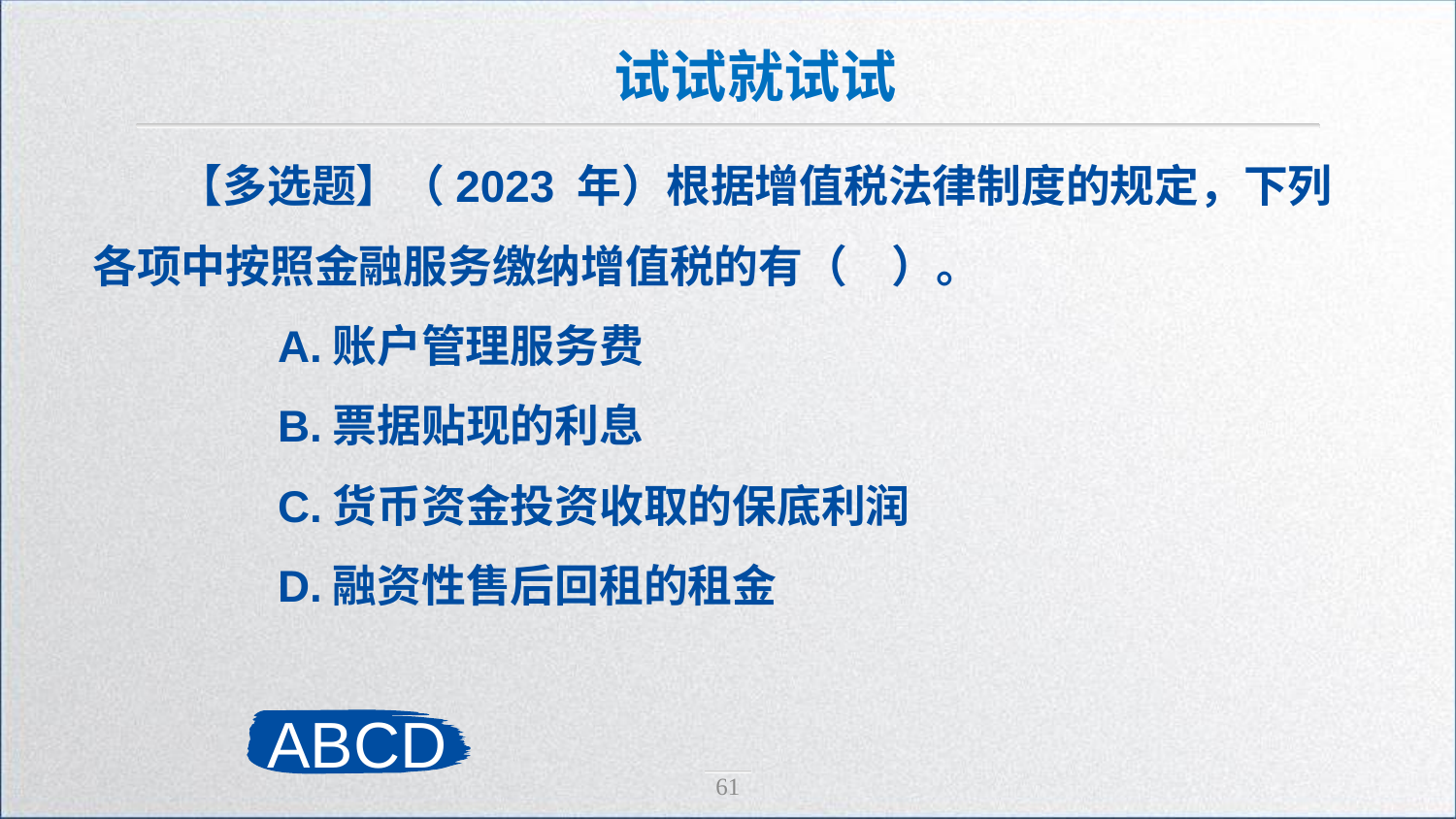

试试就试试
【多选题】（2023 年）根据增值税法律制度的规定，下列各项中按照金融服务缴纳增值税的有（　）。
　　A.账户管理服务费
　　B.票据贴现的利息
　　C.货币资金投资收取的保底利润
　　D.融资性售后回租的租金
ABCD

61